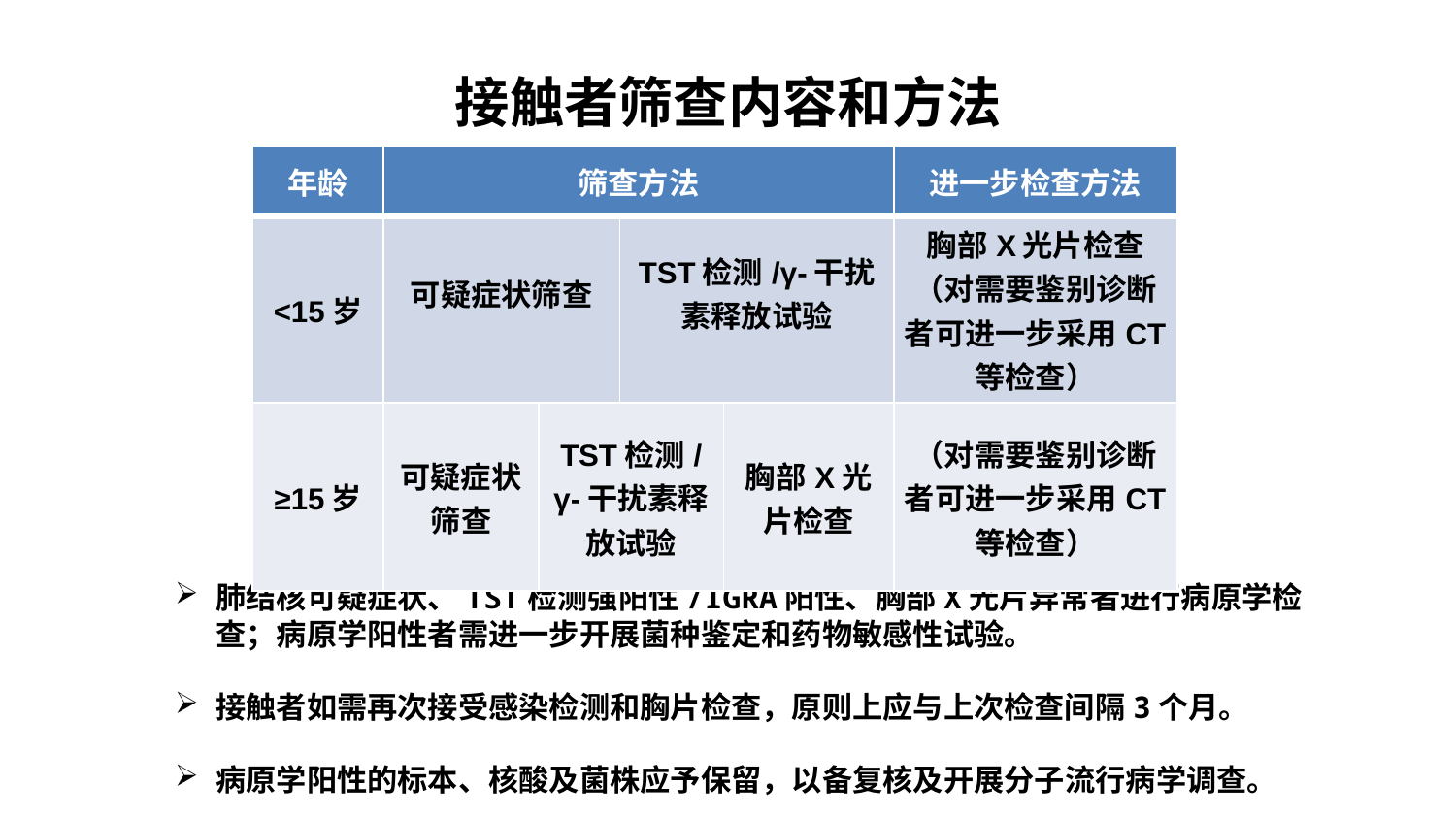

# 接触者筛查内容和方法
| 年龄 | 筛查方法 |  |  |  | 进一步检查方法 |
| --- | --- | --- | --- | --- | --- |
| <15岁 | 可疑症状筛查 |  | TST检测/γ-干扰素释放试验 |  | 胸部X光片检查 （对需要鉴别诊断者可进一步采用CT等检查） |
| ≥15岁 | 可疑症状筛查 | TST检测/γ-干扰素释放试验 |  | 胸部X光片检查 | （对需要鉴别诊断者可进一步采用CT等检查） |
肺结核可疑症状、TST检测强阳性/IGRA阳性、胸部X光片异常者进行病原学检查；病原学阳性者需进一步开展菌种鉴定和药物敏感性试验。
接触者如需再次接受感染检测和胸片检查，原则上应与上次检查间隔3个月。
病原学阳性的标本、核酸及菌株应予保留，以备复核及开展分子流行病学调查。
13